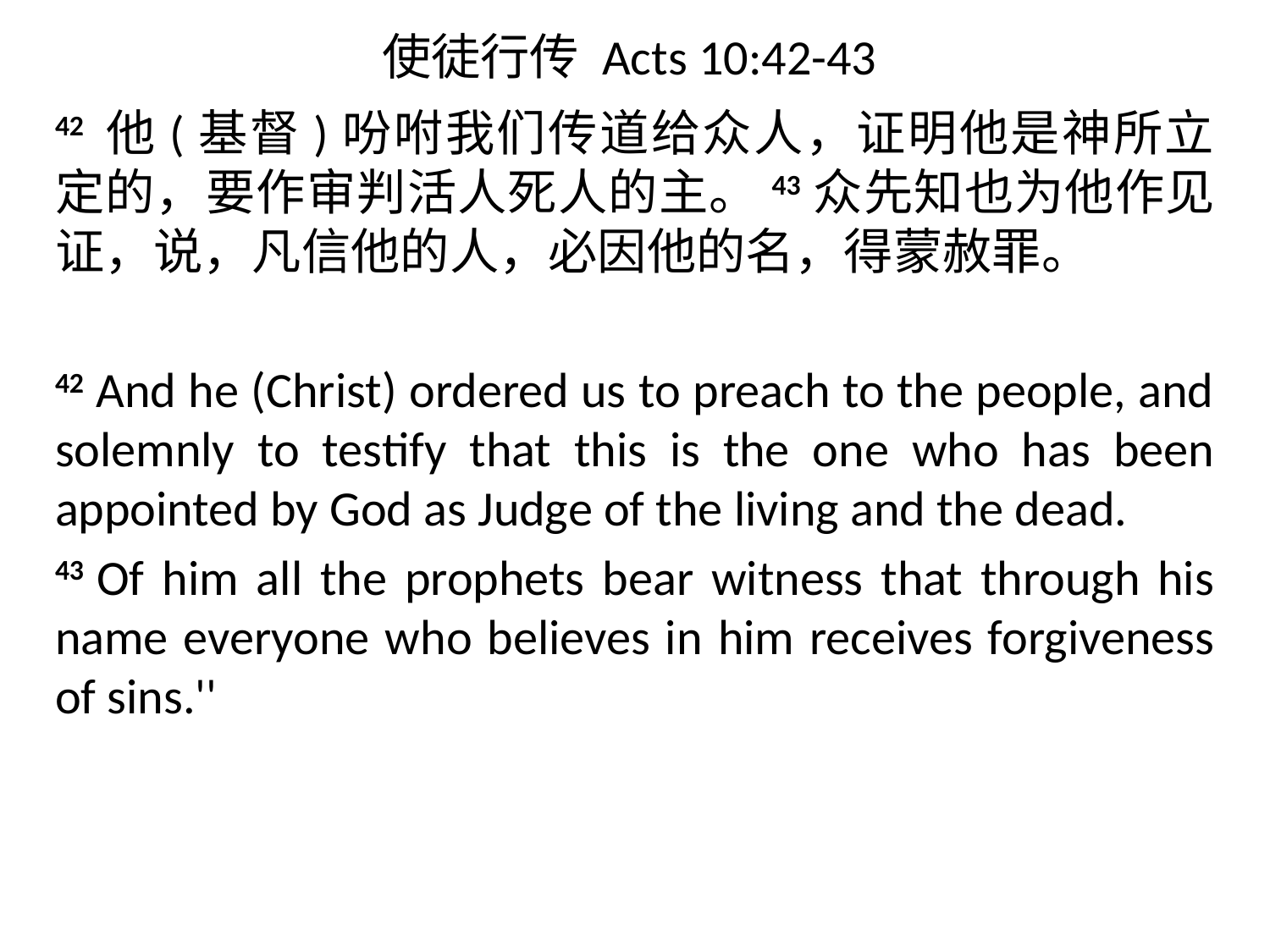

# 使徒行传 Acts 10:42-43
42 他(基督)吩咐我们传道给众人，证明他是神所立定的，要作审判活人死人的主。43众先知也为他作见证，说，凡信他的人，必因他的名，得蒙赦罪。

42 And he (Christ) ordered us to preach to the people, and solemnly to testify that this is the one who has been appointed by God as Judge of the living and the dead.
43 Of him all the prophets bear witness that through his name everyone who believes in him receives forgiveness of sins.''